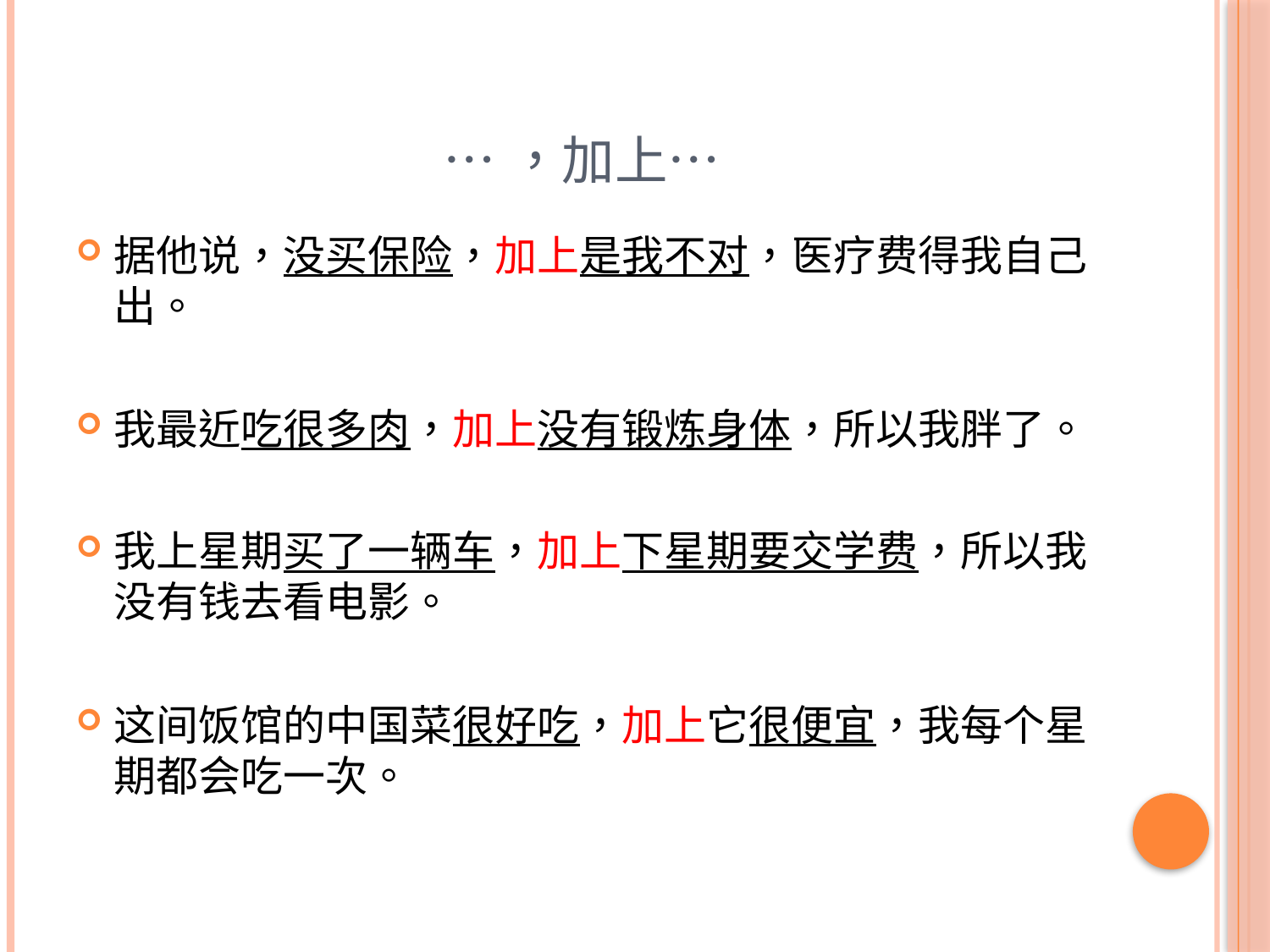

# …，加上…
据他说，没买保险，加上是我不对，医疗费得我自己出。

我最近吃很多肉，加上没有锻炼身体，所以我胖了。

我上星期买了一辆车，加上下星期要交学费，所以我没有钱去看电影。

这间饭馆的中国菜很好吃，加上它很便宜，我每个星期都会吃一次。